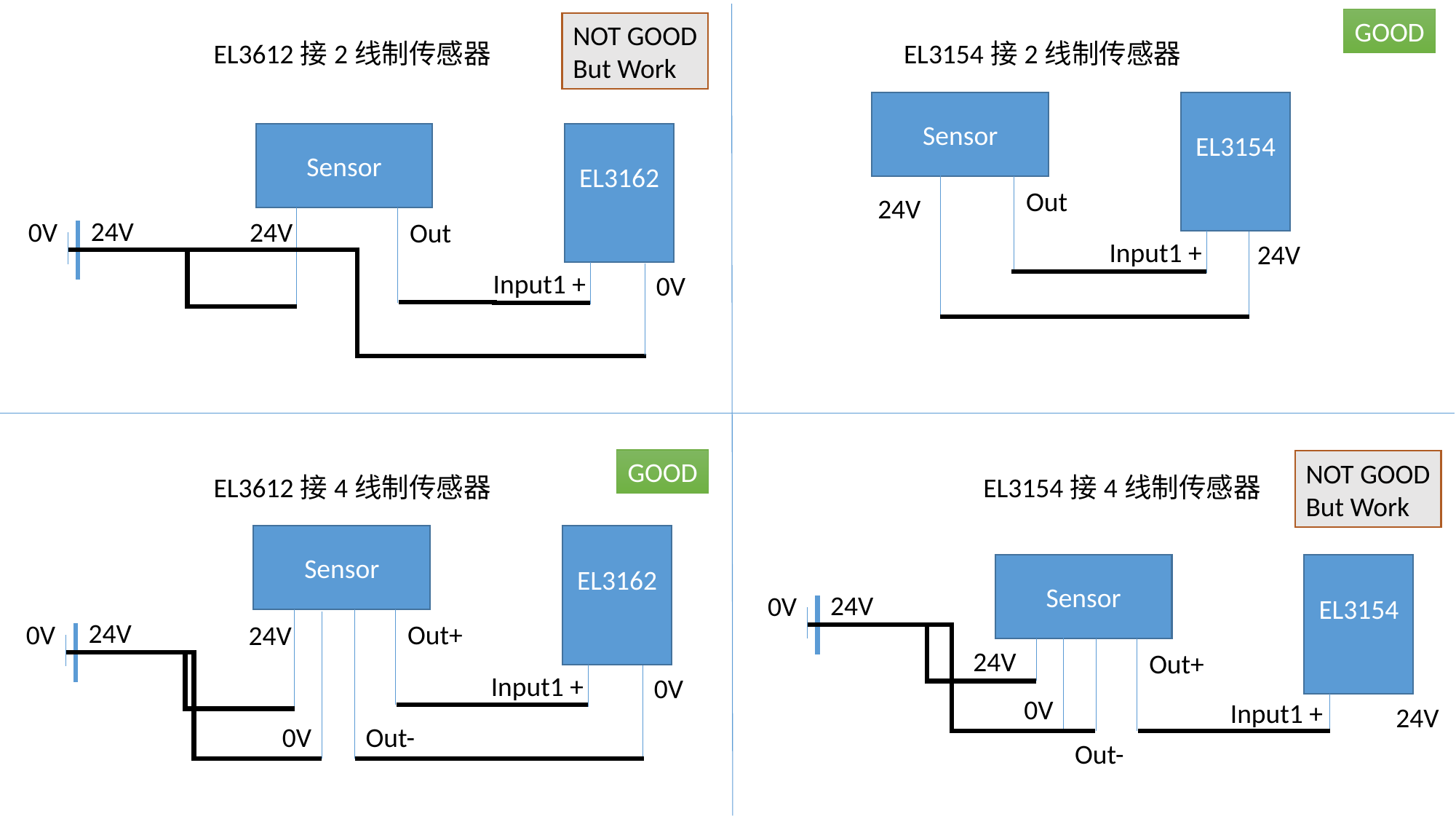

GOOD
NOT GOOD
But Work
EL3612接2线制传感器
EL3154接2线制传感器
EL3154

Sensor
Out
24V
Input1 +
24V
EL3162

Sensor
24V
0V
24V
Out
Input1 +
0V
GOOD
NOT GOOD
But Work
EL3612接4线制传感器
EL3154接4线制传感器
EL3162

Sensor
EL3154

Sensor
24V
0V
24V
Out+
0V
Input1 +
24V
Out-
24V
0V
Out+
24V
Input1 +
0V
0V
Out-